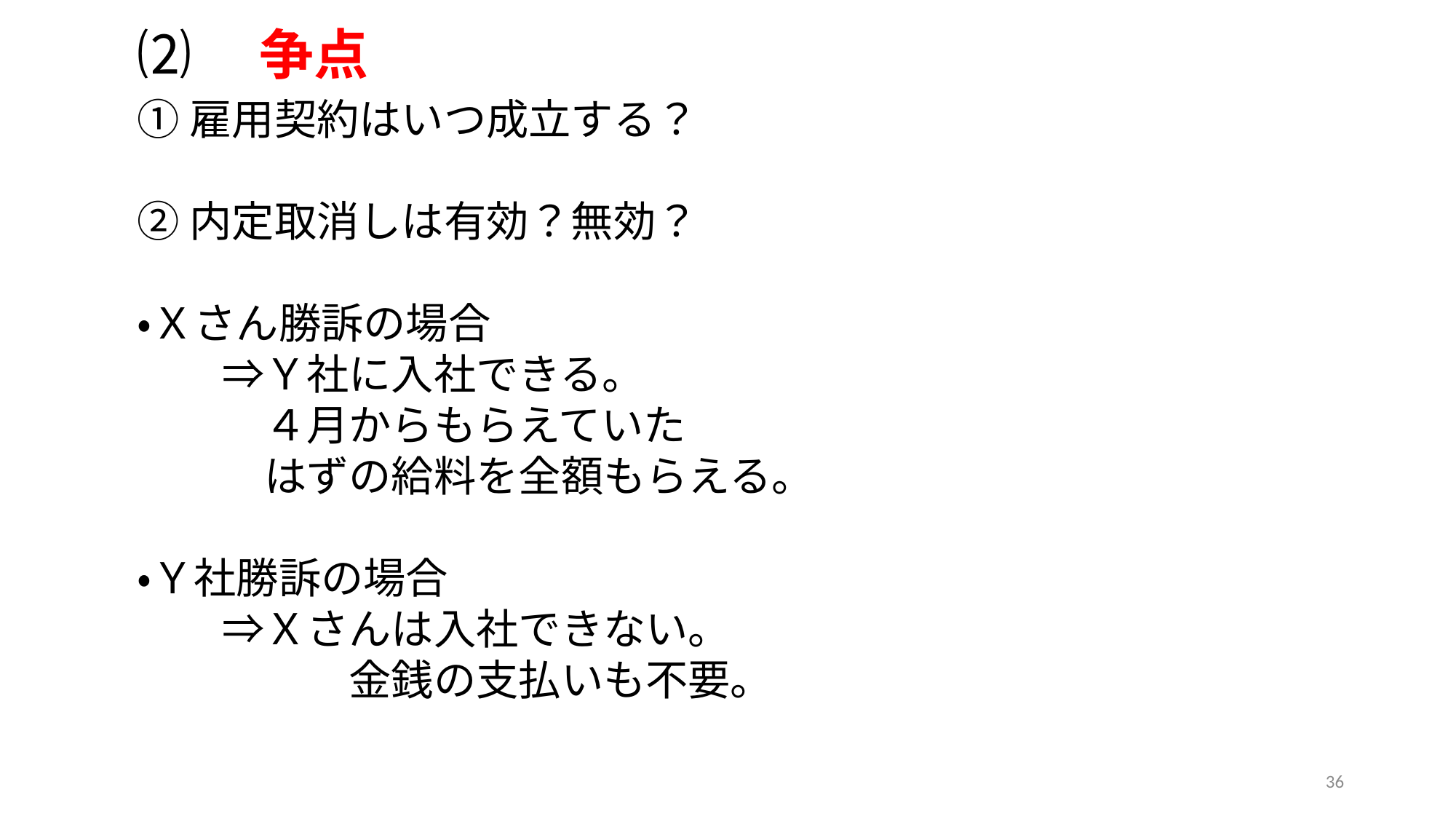

# ⑵　争点
①雇用契約はいつ成立する？
②内定取消しは有効？無効？
・Ｘさん勝訴の場合
　　⇒Ｙ社に入社できる。
　　　４月からもらえていた
　　　はずの給料を全額もらえる。
・Ｙ社勝訴の場合
　　⇒Ｘさんは入社できない。
　　　　　金銭の支払いも不要。

36